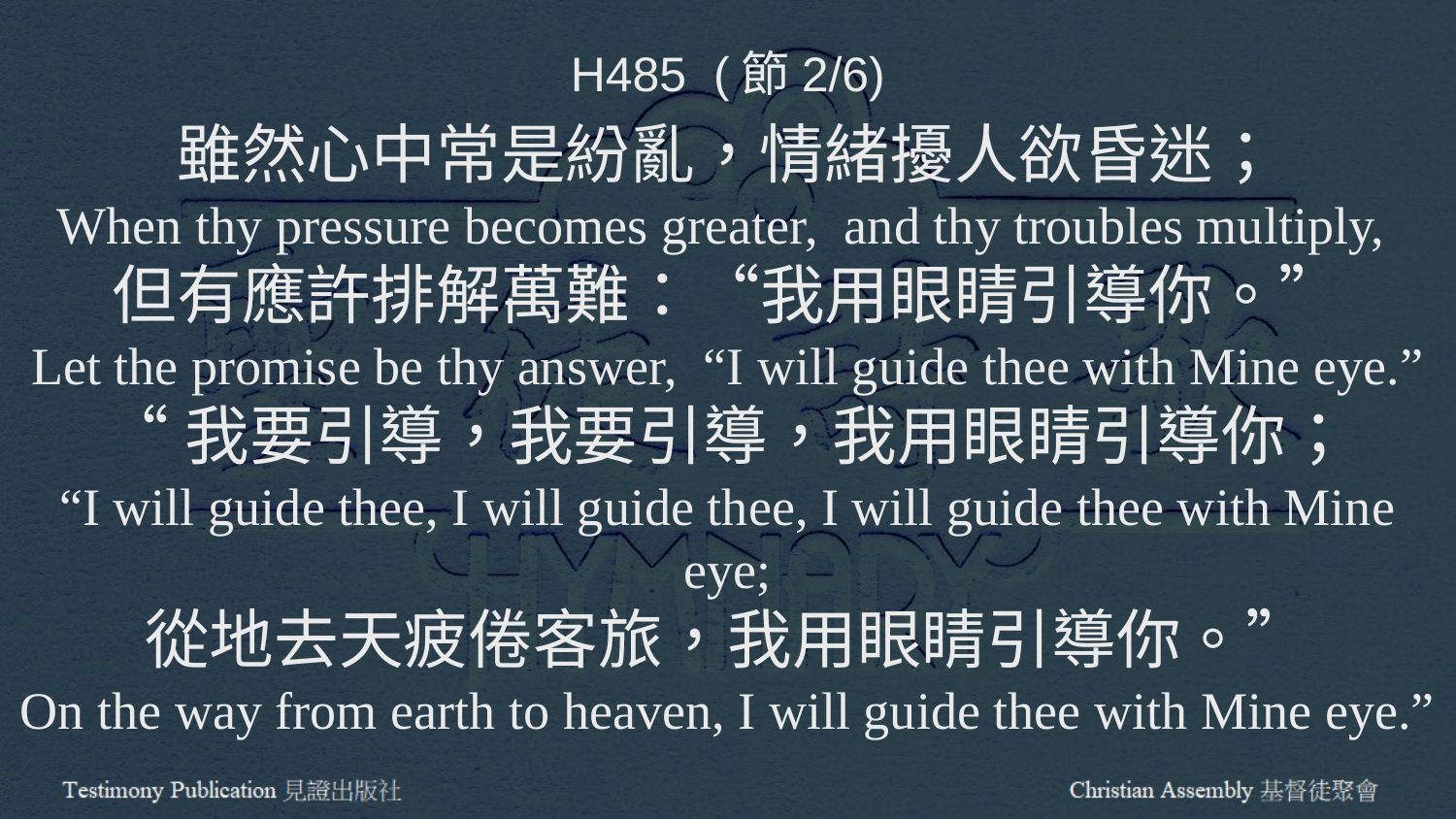

H485  (節2/6)
雖然心中常是紛亂，情緒擾人欲昏迷；
When thy pressure becomes greater,  and thy troubles multiply,
但有應許排解萬難：“我用眼睛引導你。”
Let the promise be thy answer,  “I will guide thee with Mine eye.”
“我要引導，我要引導，我用眼睛引導你；
“I will guide thee, I will guide thee, I will guide thee with Mine eye;
從地去天疲倦客旅，我用眼睛引導你。”
On the way from earth to heaven, I will guide thee with Mine eye.”